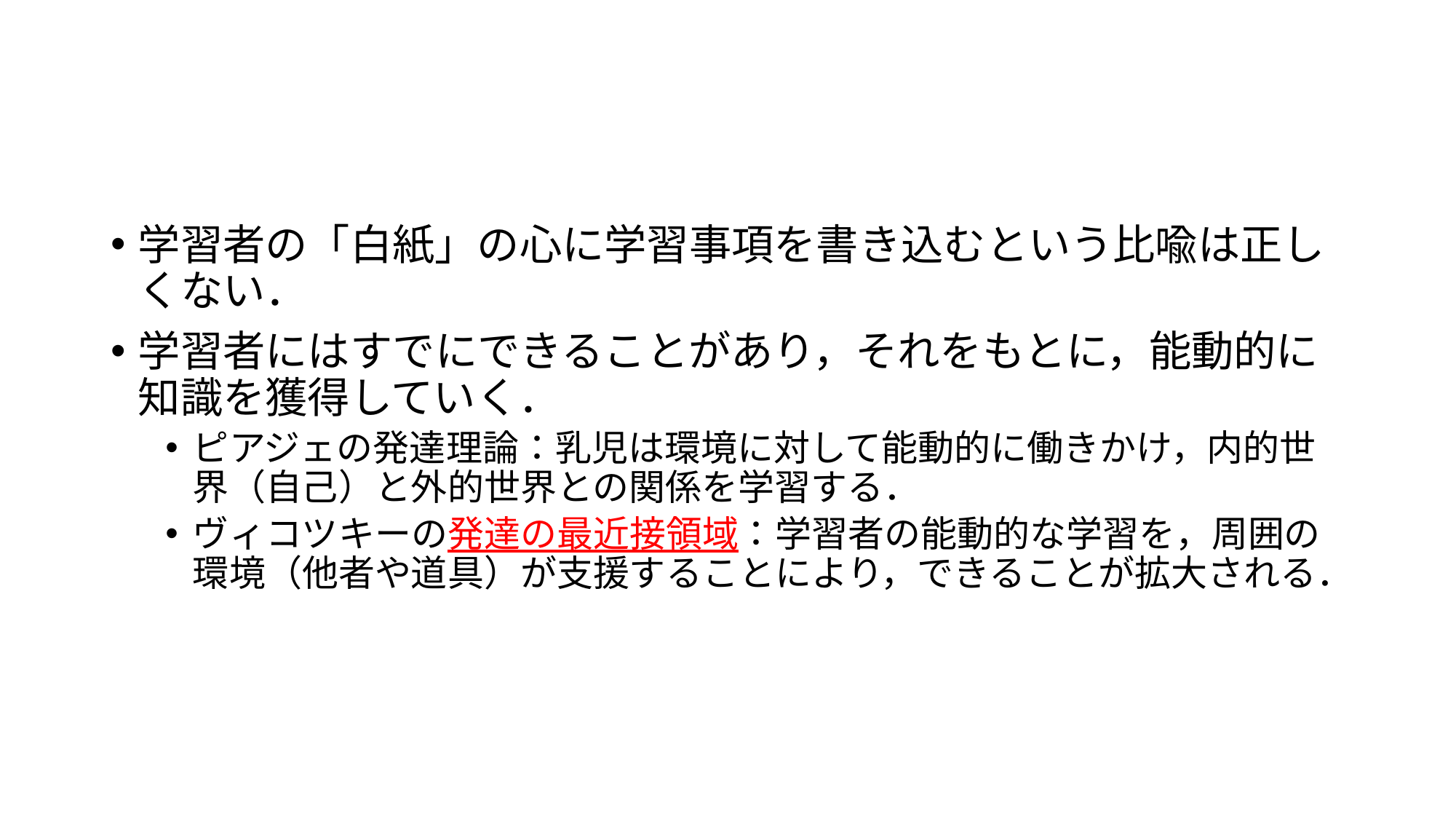

#
学習者の「白紙」の心に学習事項を書き込むという比喩は正しくない．
学習者にはすでにできることがあり，それをもとに，能動的に知識を獲得していく．
ピアジェの発達理論：乳児は環境に対して能動的に働きかけ，内的世界（自己）と外的世界との関係を学習する．
ヴィコツキーの発達の最近接領域：学習者の能動的な学習を，周囲の環境（他者や道具）が支援することにより，できることが拡大される．